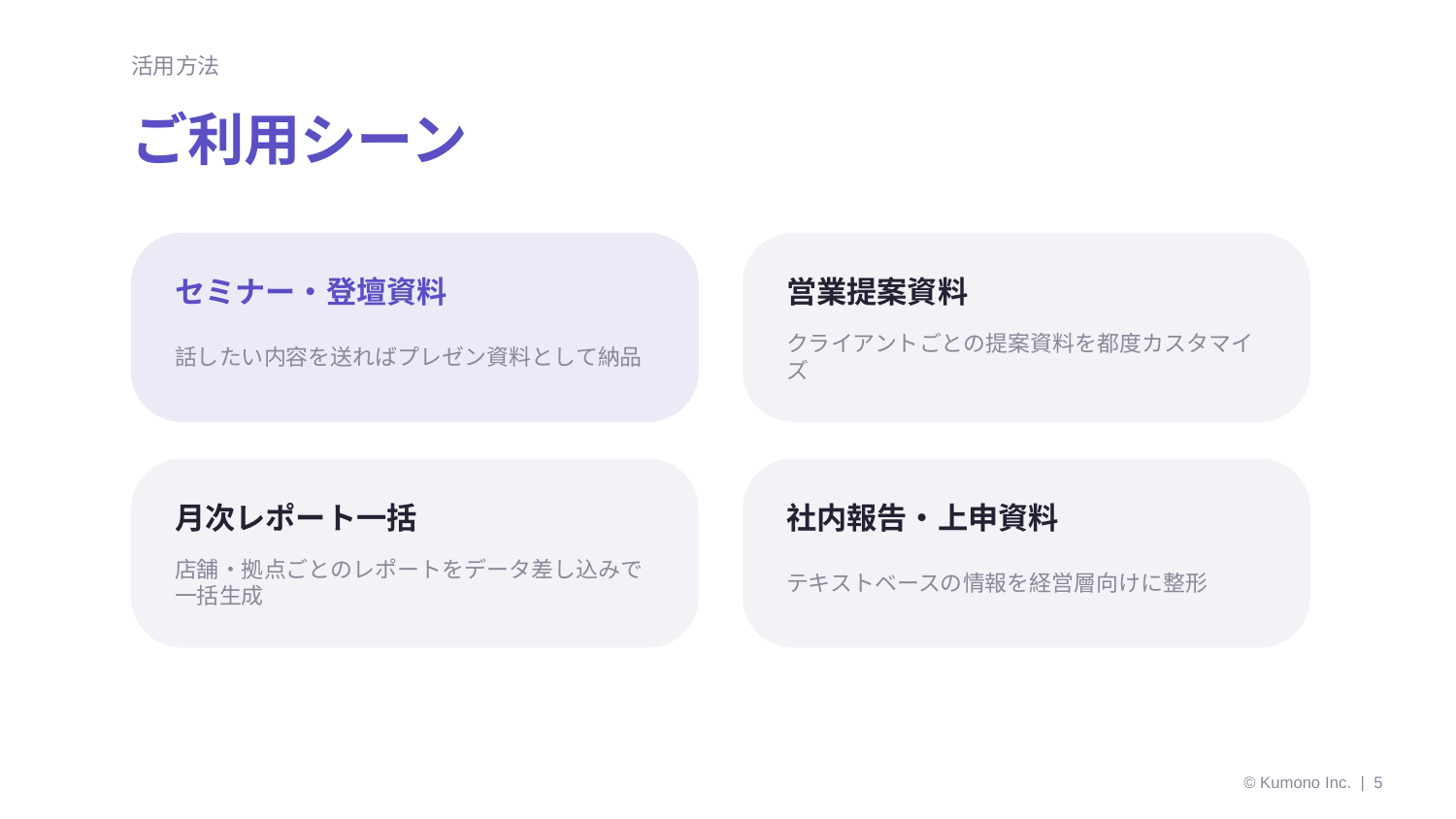

活用方法
ご利用シーン

セミナー・登壇資料
営業提案資料
話したい内容を送ればプレゼン資料として納品
クライアントごとの提案資料を都度カスタマイズ

月次レポート一括
社内報告・上申資料
店舗・拠点ごとのレポートをデータ差し込みで一括生成
テキストベースの情報を経営層向けに整形
© Kumono Inc.  |  5